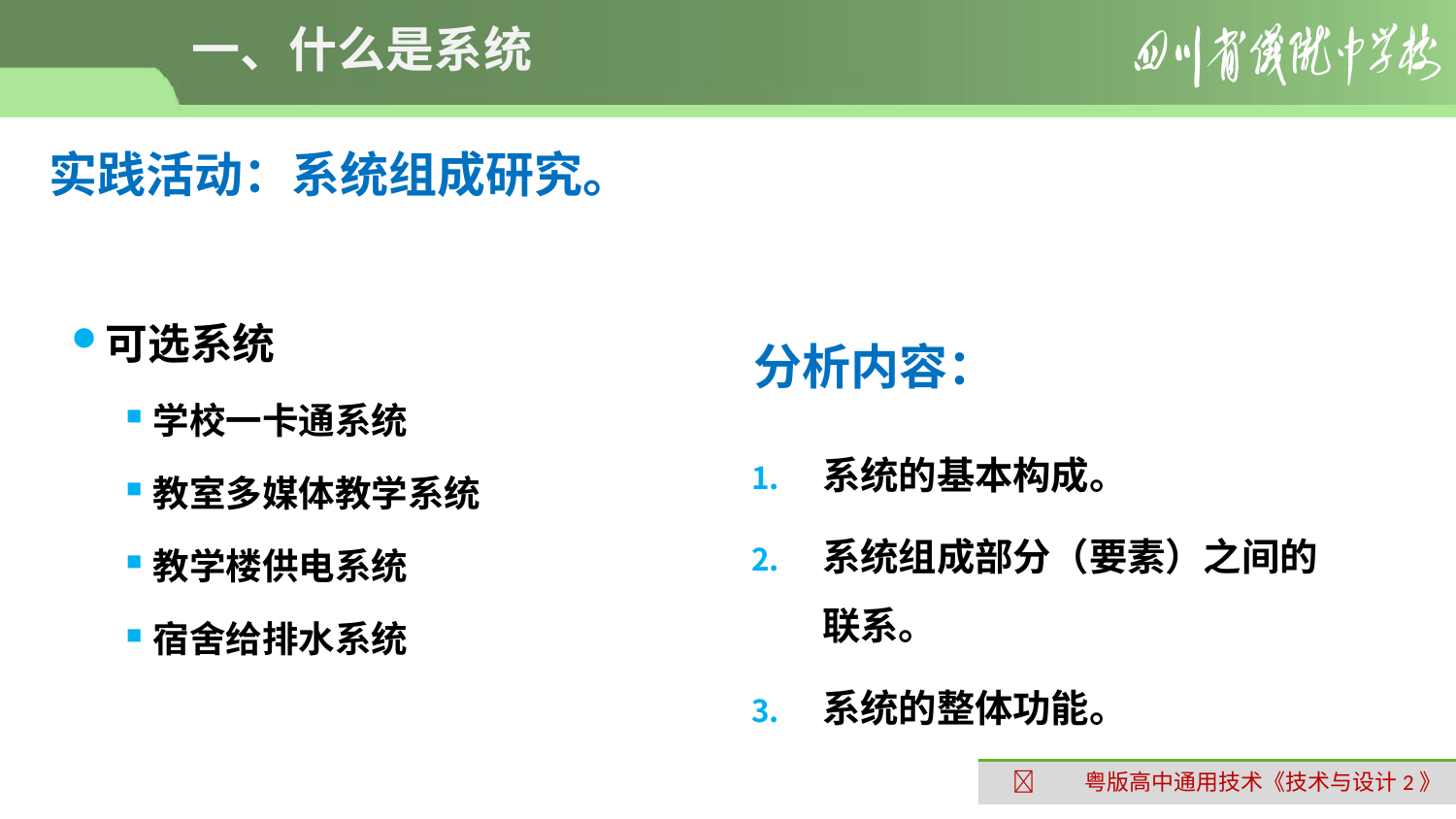

# 一、什么是系统
实践活动：系统组成研究。
可选系统
学校一卡通系统
教室多媒体教学系统
教学楼供电系统
宿舍给排水系统
分析内容：
系统的基本构成。
系统组成部分（要素）之间的联系。
系统的整体功能。